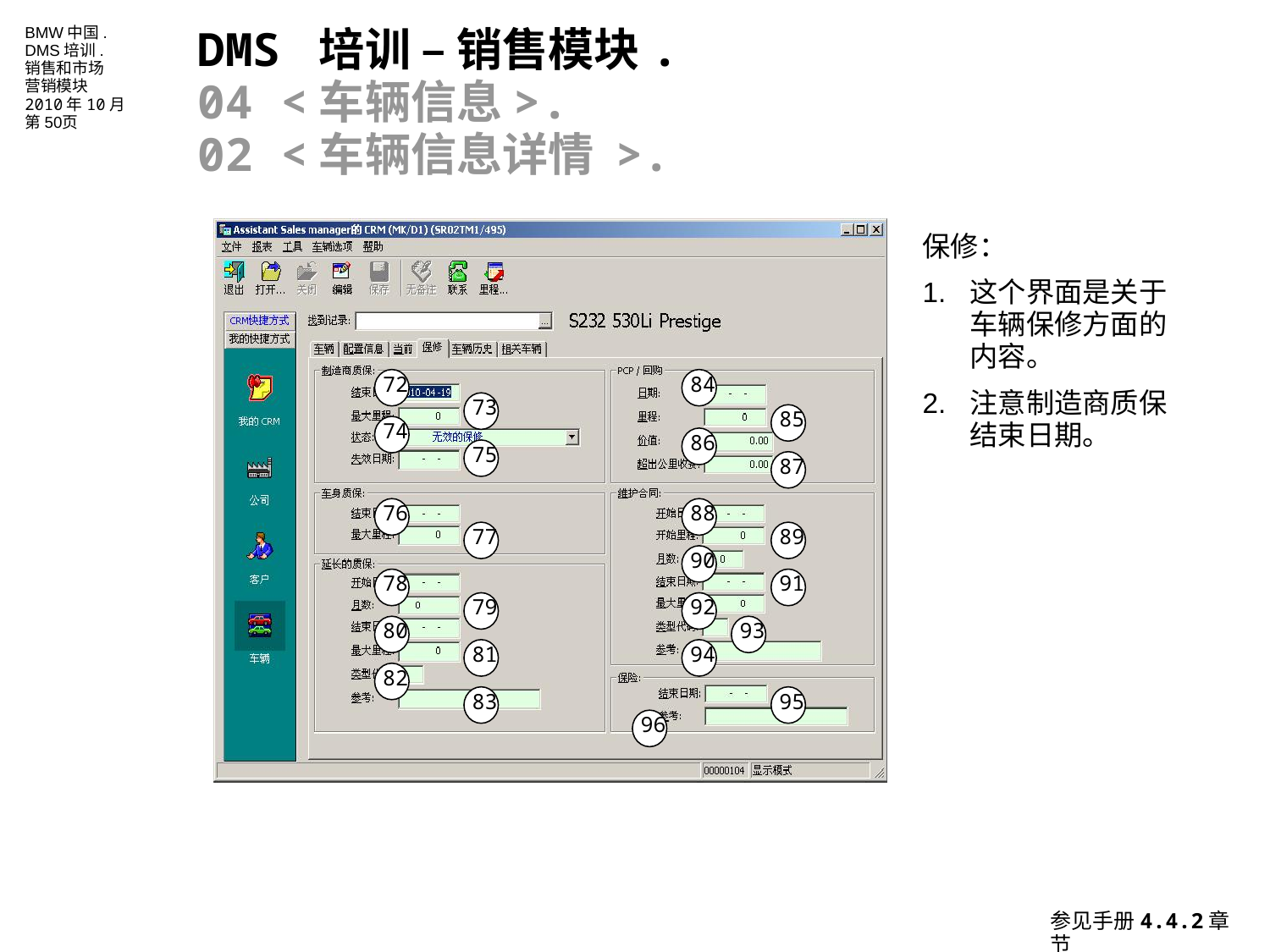

DMS 培训 – 销售模块.
04 <车辆信息>.
02 <车辆信息详情 >.

72

84

73

85

74

86

75

87

76

88

77

89

90

78

91

79

92

80

93

81

94

82

83

95

96

保修：
这个界面是关于车辆保修方面的内容。
注意制造商质保结束日期。

参见手册4.4.2章节